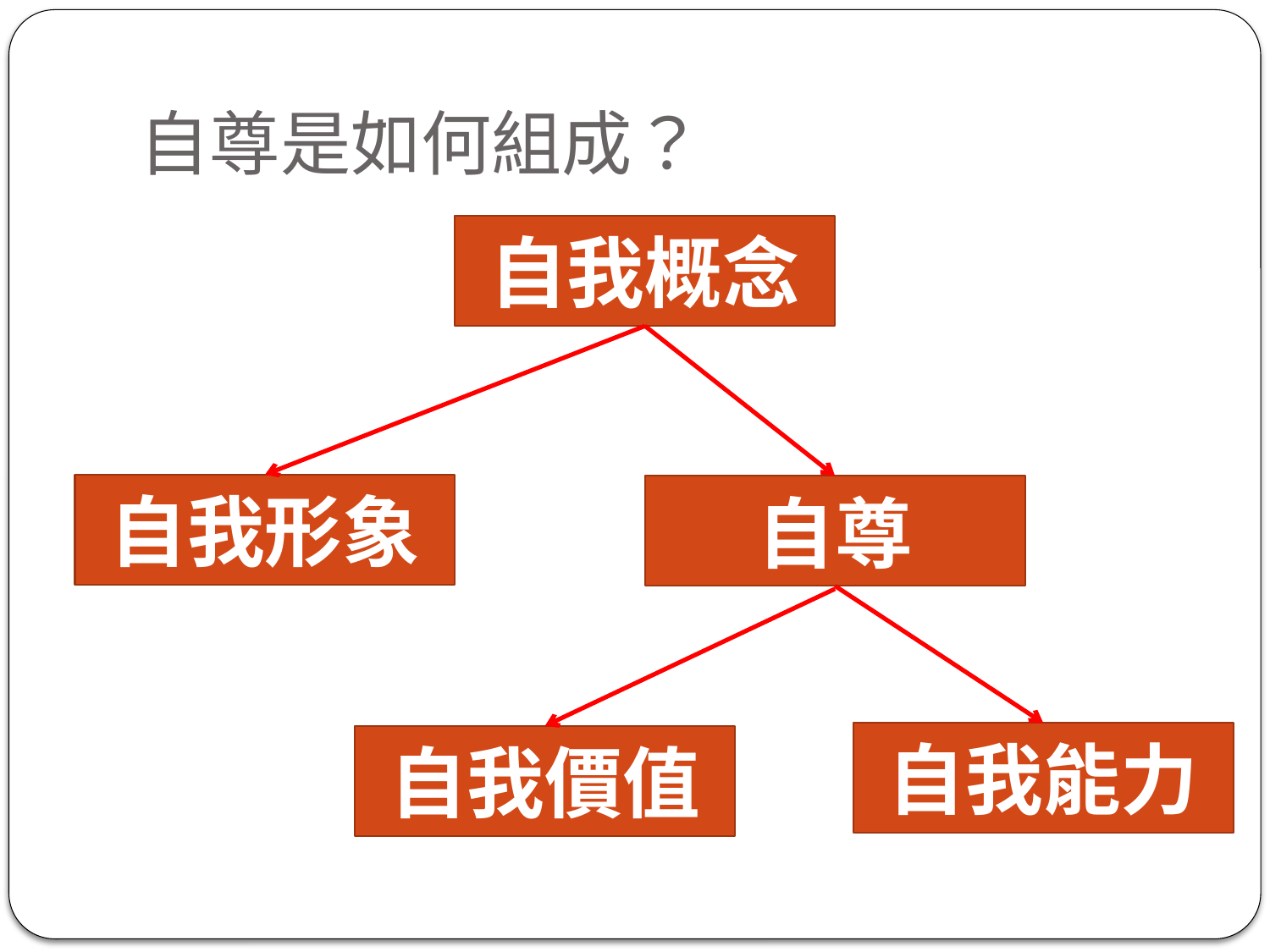

# 自尊是如何組成？
自我概念
自我形象
自尊
自我能力
自我價值